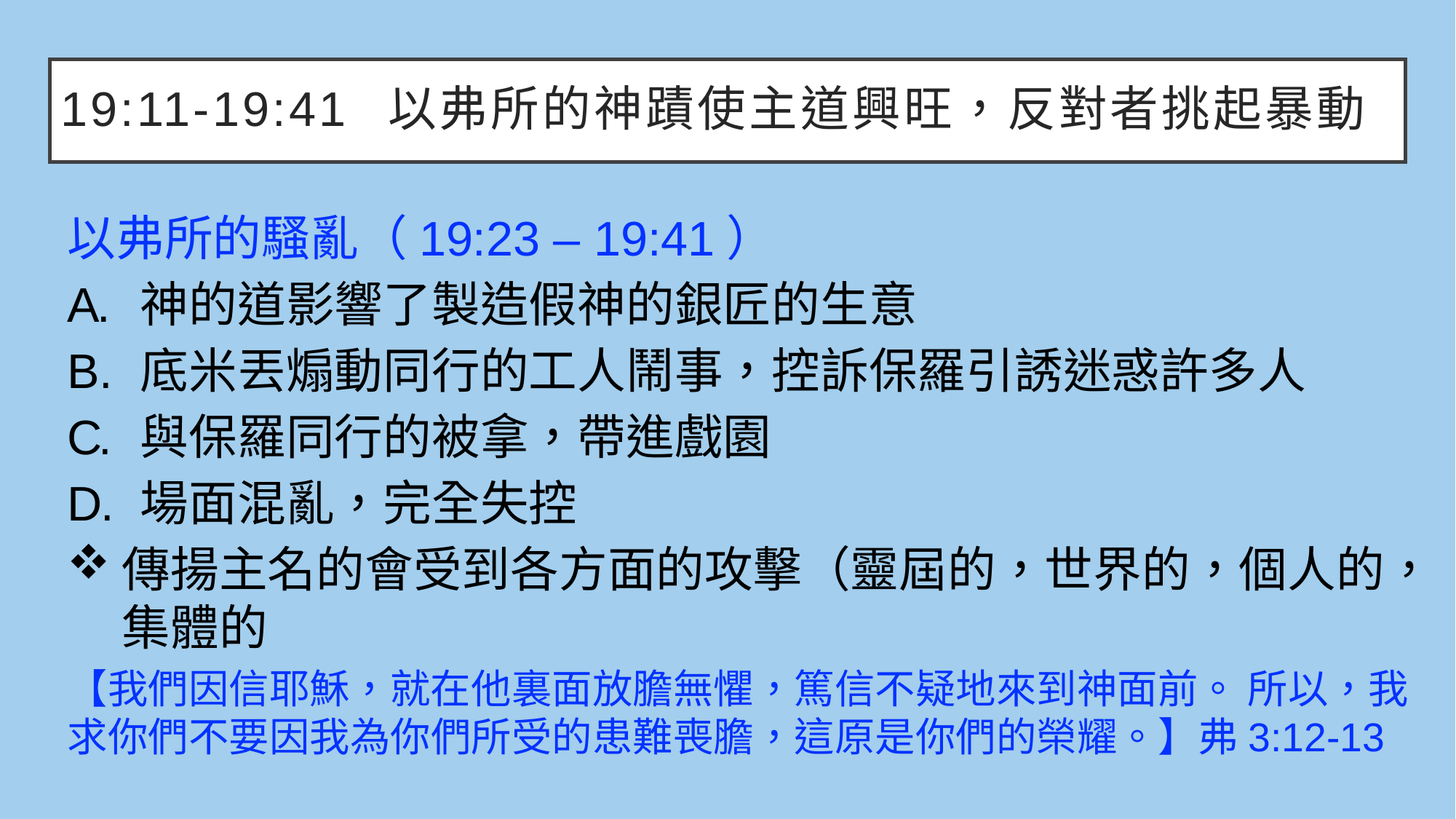

# 19:11-19:41	以弗所的神蹟使主道興旺，反對者挑起暴動
以弗所的騷亂（19:23 – 19:41）
神的道影響了製造假神的銀匠的生意
底米丟煽動同行的工人鬧事，控訴保羅引誘迷惑許多人
與保羅同行的被拿，帶進戲園
場面混亂，完全失控
傳揚主名的會受到各方面的攻擊（靈屆的，世界的，個人的，集體的
【我們因信耶穌，就在他裏面放膽無懼，篤信不疑地來到神面前。 所以，我求你們不要因我為你們所受的患難喪膽，這原是你們的榮耀。】弗3:12-13